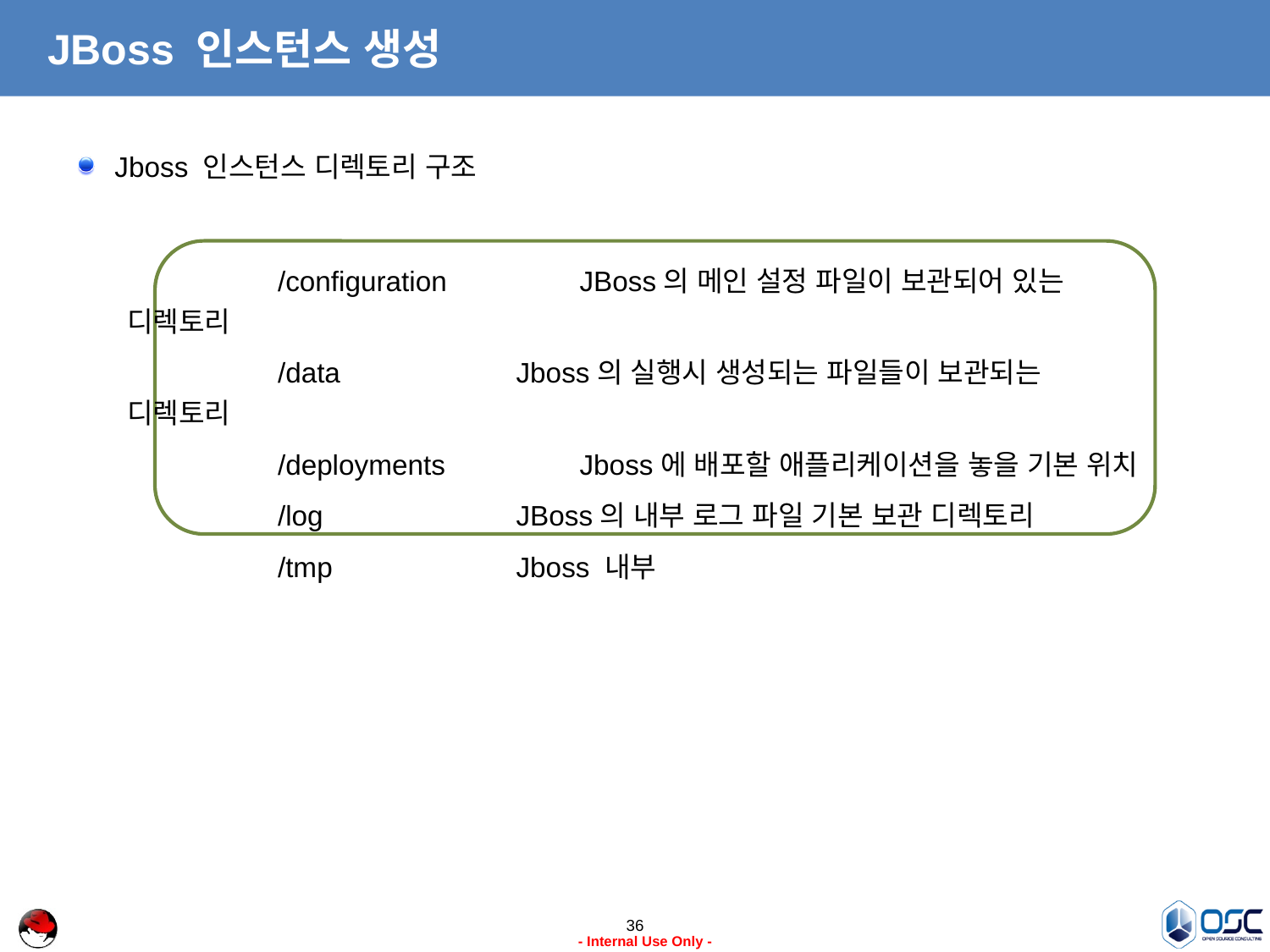

# JBoss 인스턴스 생성
Jboss 인스턴스 디렉토리 구조

		   /configuration		 JBoss의 메인 설정 파일이 보관되어 있는 디렉토리
		   /data			 Jboss의 실행시 생성되는 파일들이 보관되는 디렉토리
		   /deployments		 Jboss에 배포할 애플리케이션을 놓을 기본 위치
		   /log			 JBoss의 내부 로그 파일 기본 보관 디렉토리
		   /tmp			 Jboss 내부